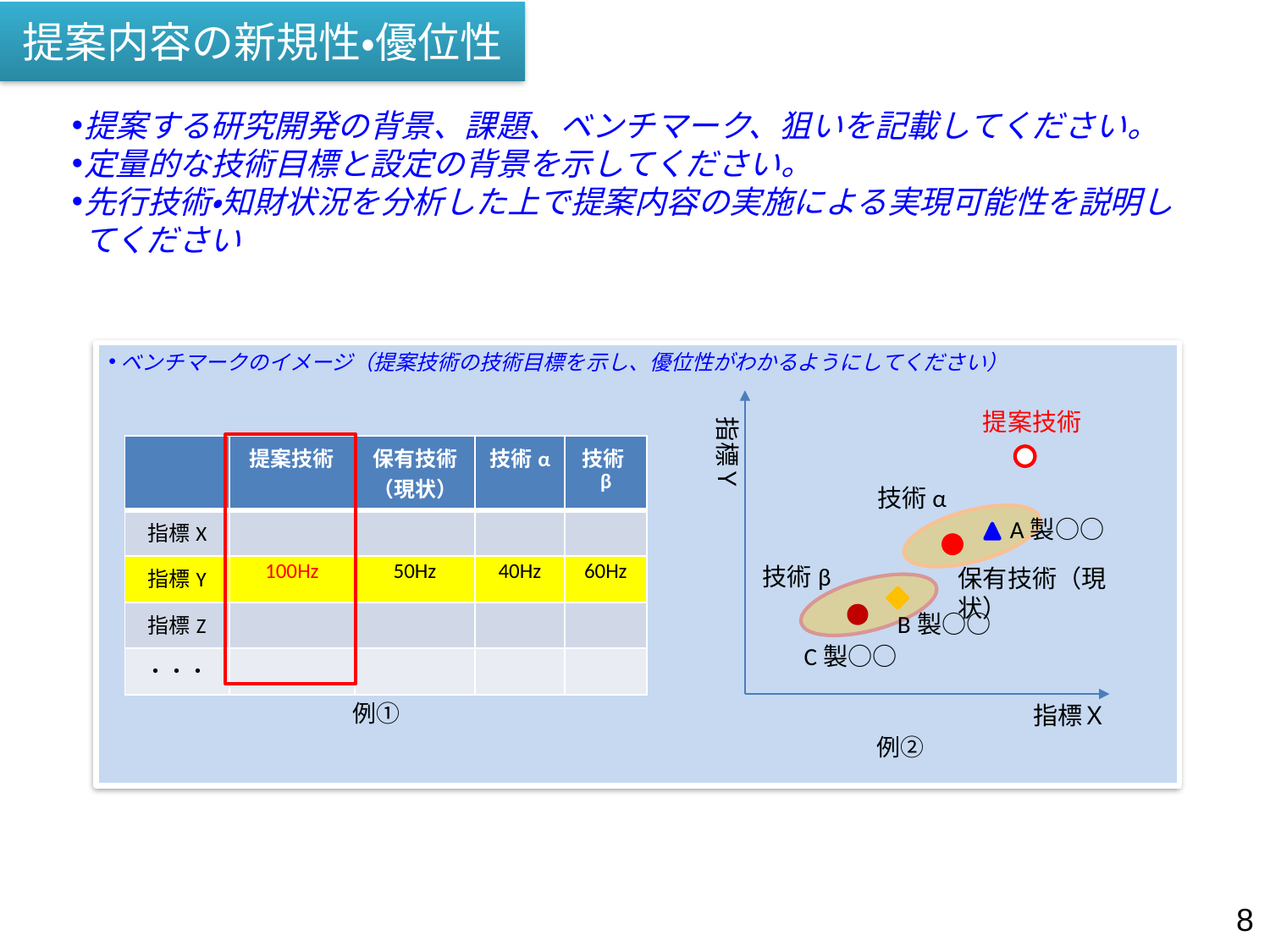

# 提案内容の新規性・優位性
提案する研究開発の背景、課題、ベンチマーク、狙いを記載してください。
定量的な技術目標と設定の背景を示してください。
先行技術・知財状況を分析した上で提案内容の実施による実現可能性を説明してください
ベンチマークのイメージ（提案技術の技術目標を示し、優位性がわかるようにしてください）
提案技術
指標Ｙ

|  | 提案技術 | 保有技術 （現状） | 技術α | 技術β |
| --- | --- | --- | --- | --- |
| 指標X |  |  |  |  |
| 指標Y | 100Hz | 50Hz | 40Hz | 60Hz |
| 指標Z |  |  |  |  |
| ・・・ |  |  |  |  |

技術α
A製○○

技術β
保有技術（現状）

B製○○

C製○○
例①
指標Ｘ
例②
8